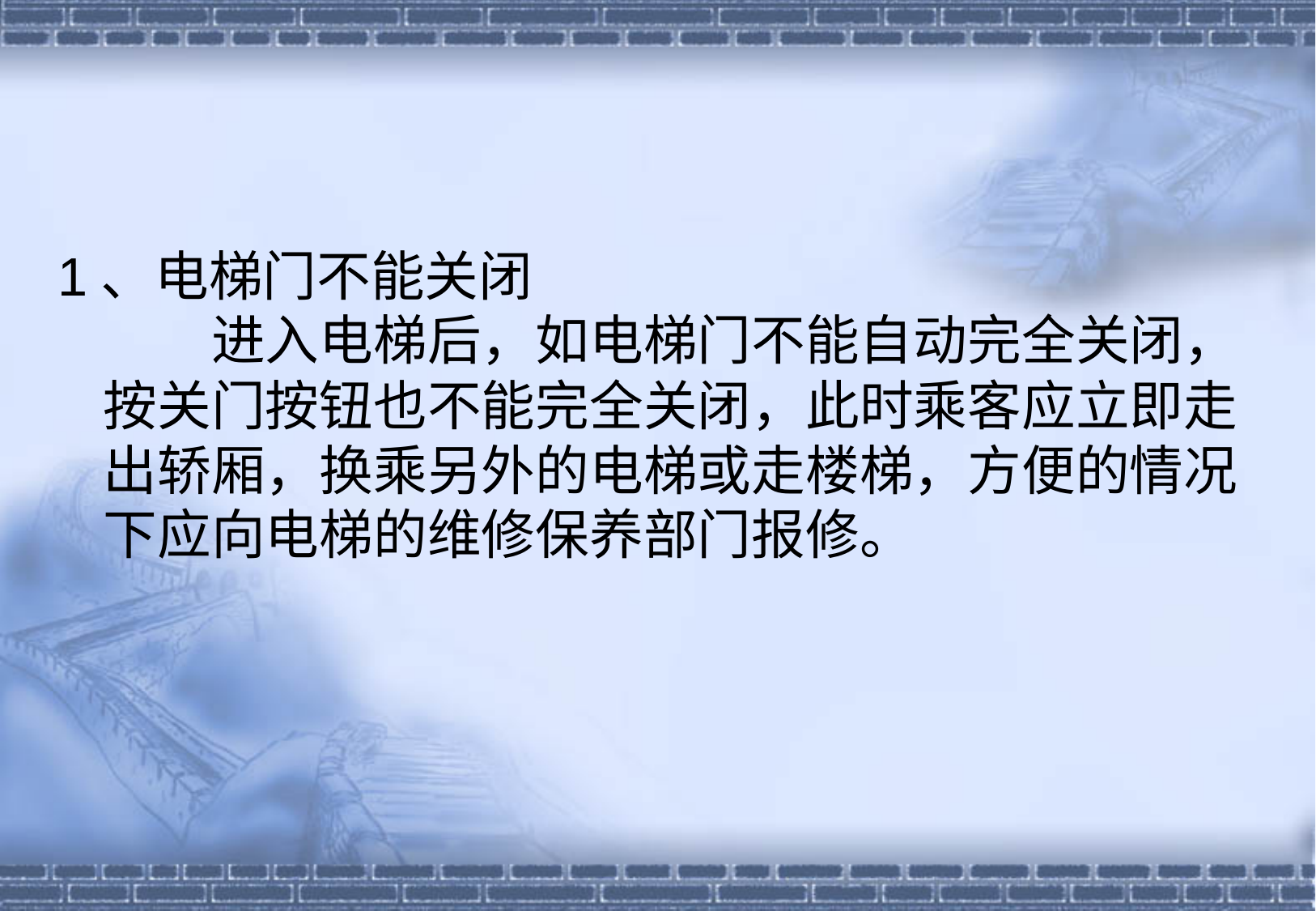

1、电梯门不能关闭
　　进入电梯后，如电梯门不能自动完全关闭，按关门按钮也不能完全关闭，此时乘客应立即走出轿厢，换乘另外的电梯或走楼梯，方便的情况下应向电梯的维修保养部门报修。